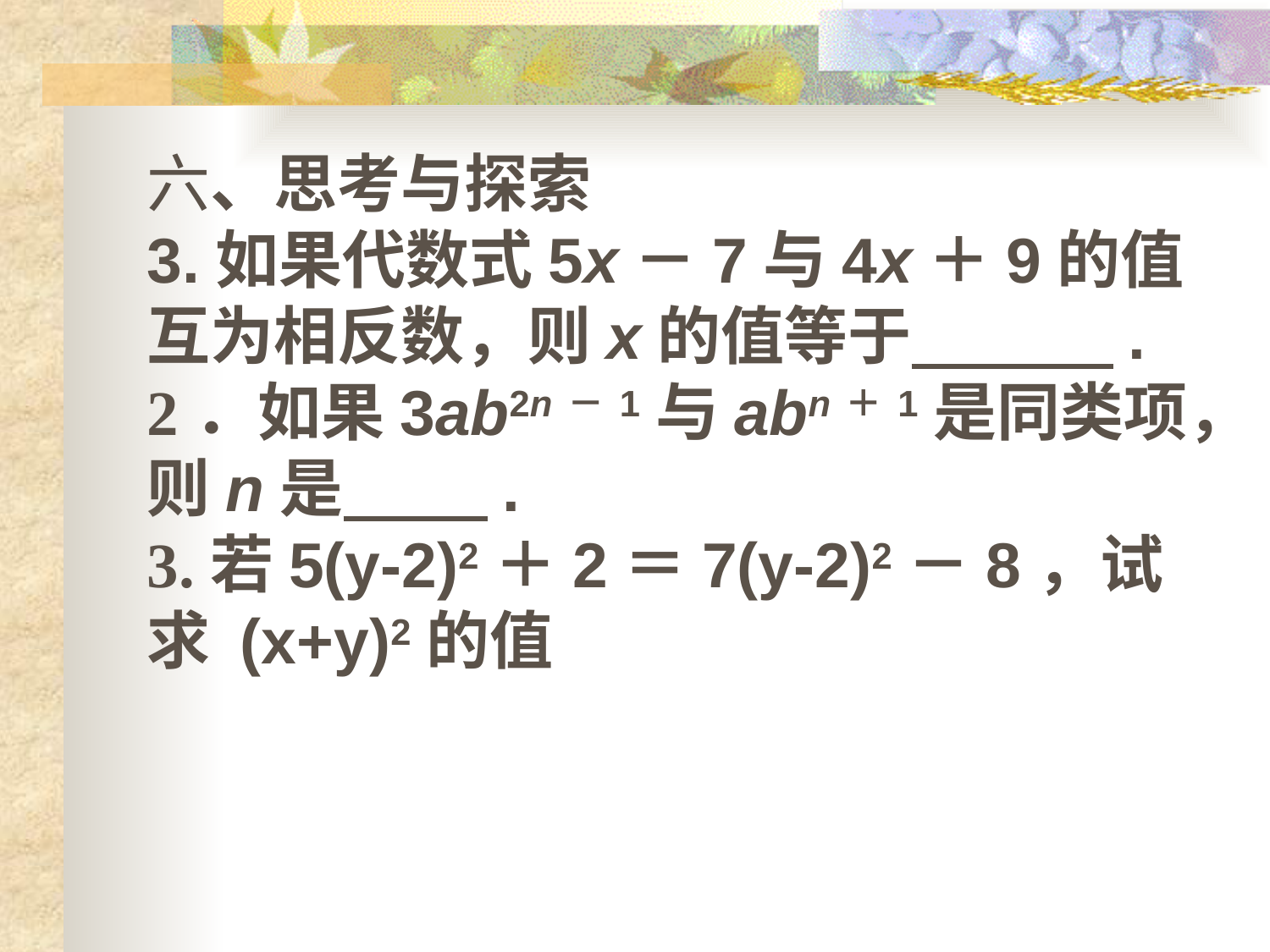

六、思考与探索
3.如果代数式5x－7与4x＋9的值互为相反数，则x的值等于              .
2．如果3ab2n－1与abn＋1是同类项，则n是          .
3.若5(y-2)2＋2＝7(y-2)2－8，试求 (x+y)2的值